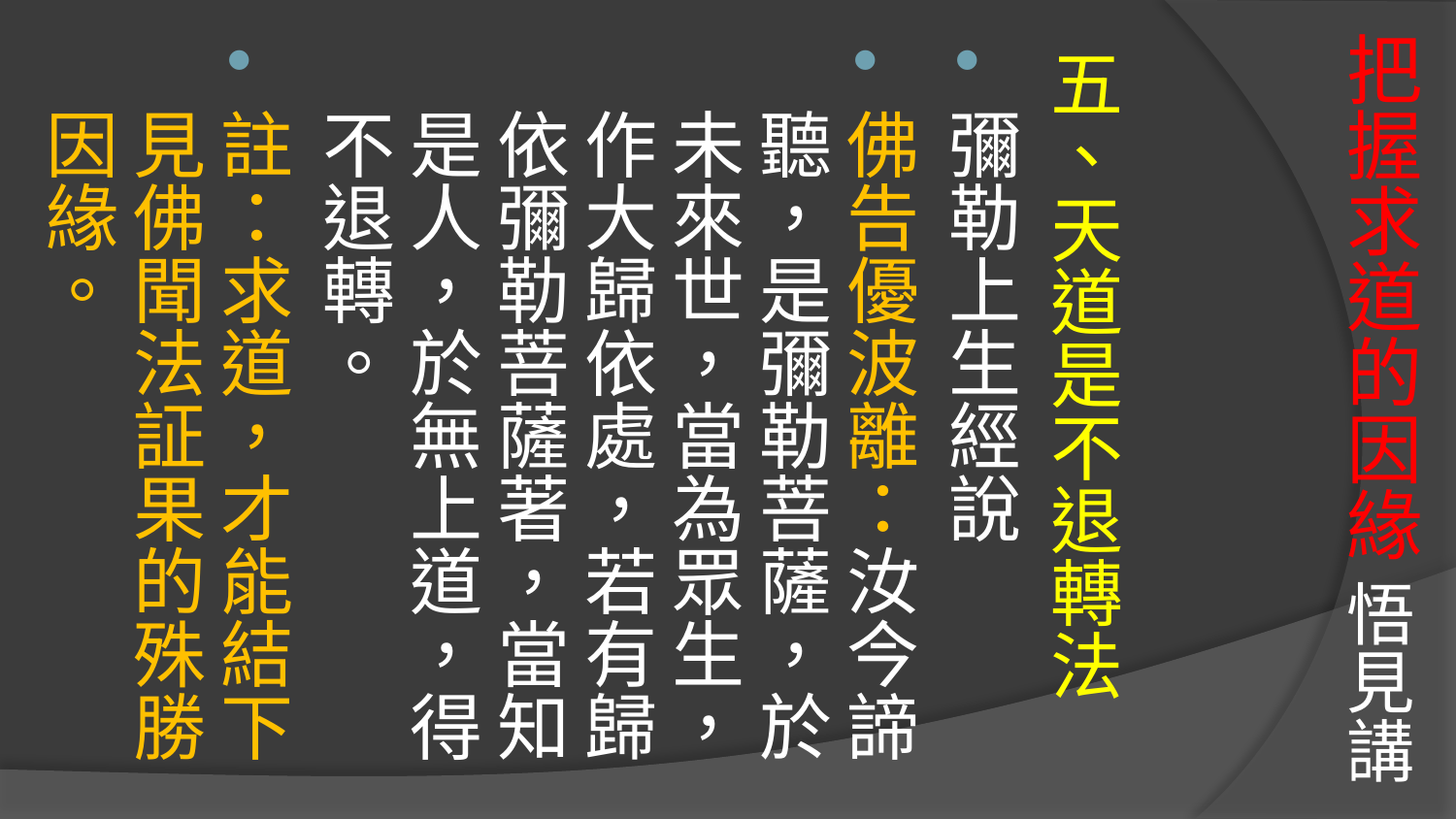

# 把握求道的因緣 悟見講
五、天道是不退轉法
彌勒上生經說
佛告優波離：汝今諦聽，是彌勒菩薩，於未來世，當為眾生，作大歸依處，若有歸依彌勒菩薩著，當知是人，於無上道，得不退轉。
註：求道，才能結下見佛聞法証果的殊勝因緣。